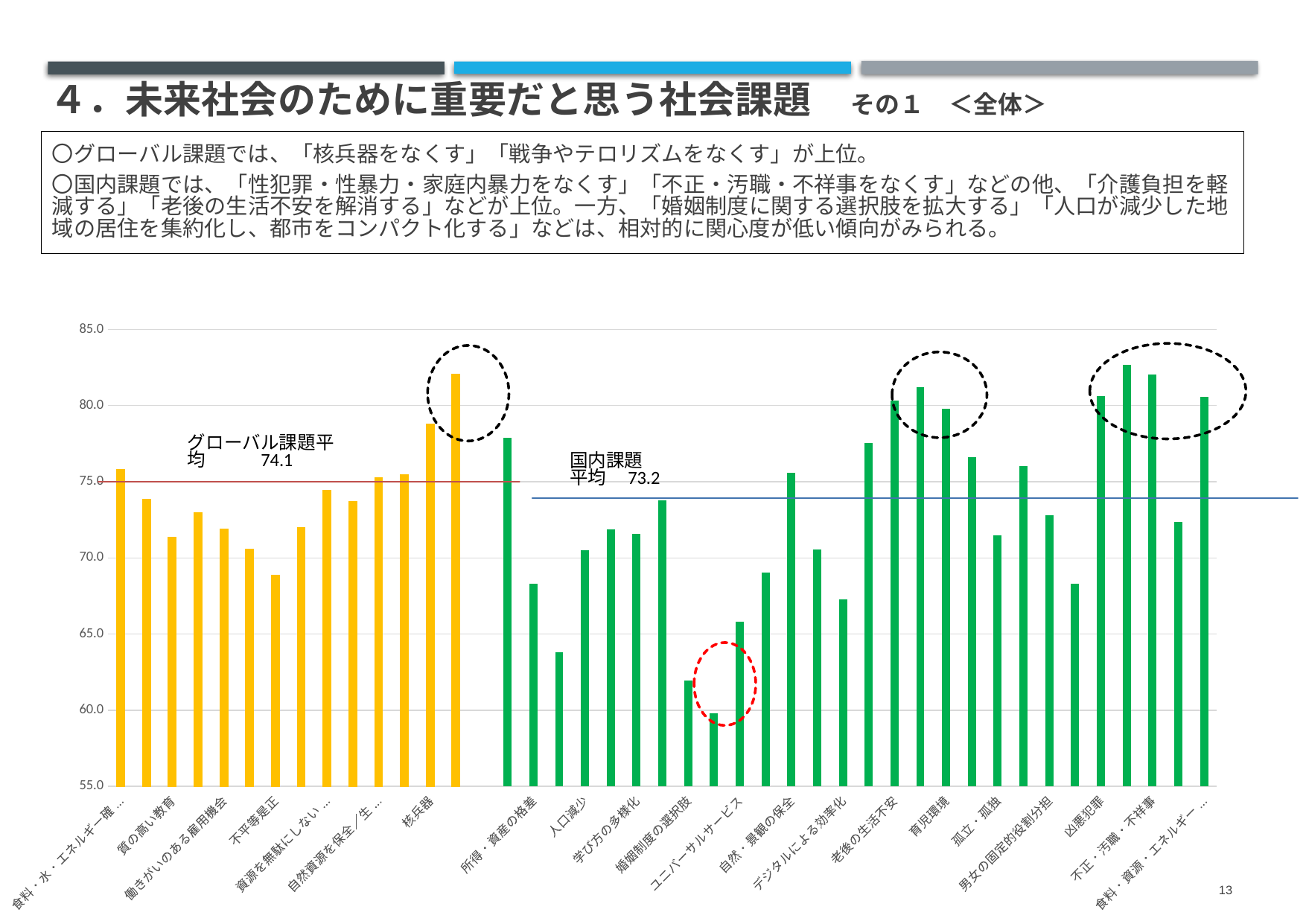

# ４．未来社会のために重要だと思う社会課題　その１　＜全体＞
〇グローバル課題では、「核兵器をなくす」「戦争やテロリズムをなくす」が上位。
〇国内課題では、「性犯罪・性暴力・家庭内暴力をなくす」「不正・汚職・不祥事をなくす」などの他、「介護負担を軽減する」「老後の生活不安を解消する」などが上位。一方、「婚姻制度に関する選択肢を拡大する」「人口が減少した地域の居住を集約化し、都市をコンパクト化する」などは、相対的に関心度が低い傾向がみられる。

### Chart

| Category |  |
|---|---|
| 食料・水・エネルギー確保／貧困 | 75.81425346662365 |
| 疾病による死亡 | 73.83908416639794 |
| 質の高い教育 | 71.36407610448244 |
| 男女平等 | 72.98452112221864 |
| 働きがいのある雇用機会 | 71.87197678168333 |
| インフラ整備 | 70.59819413092552 |
| 不平等是正 | 68.8810061270558 |
| 人間らしく住めるまち | 71.96871976781684 |
| 資源を無駄にしないサイクル | 74.43566591422123 |
| 温室効果ガス | 73.71009351821994 |
| 自然資源を保全／生物多様性 | 75.25798129635602 |
| 法の支配 | 75.46759109964528 |
| 核兵器 | 78.77297645920672 |
| 戦争・テロ | 82.07836181876814 |
|  | None |
| 経済成長 | 77.88616575298292 |
| 所得・資産の格差 | 68.29248629474363 |
| 大都市と地方の人口格差 | 63.81006127055789 |
| 人口減少 | 70.47726539825862 |
| 財政赤字 | 71.84779103514995 |
| 学び方の多様化 | 71.5817478232828 |
| 多様な働き方／職場環境 | 73.79071267333119 |
| 婚姻制度の選択肢 | 61.93163495646566 |
| 都市のコンパクト化 | 59.771041599484036 |
| ユニバーサルサービス | 65.80135440180587 |
| 老朽化インフラ | 69.01805869074492 |
| 自然・景観の保全 | 75.60464366333441 |
| エネルギーの脱炭素化 | 70.52563689132538 |
| デジタルによる効率化 | 67.28474685585294 |
| プライバシー保護 | 77.54756530151563 |
| 老後の生活不安 | 80.32086423734279 |
| 介護負担 | 81.19961302805547 |
| 育児環境 | 79.7887778136085 |
| 医療体制の充実 | 76.62850693324735 |
| 孤立・孤独 | 71.46888100612706 |
| 長時間労働 | 76.02386326991292 |
| 男女の固定的役割分担 | 72.77491131892937 |
| マイノリティーへの偏見 | 68.29248629474363 |
| 凶悪犯罪 | 80.60303128023219 |
| 性犯罪・家庭内暴力 | 82.69106739761368 |
| 不正・汚職・不祥事 | 82.02999032570138 |
| 東日本大震災からの復興 | 72.3718155433731 |
| 食料・資源・エネルギーの安定供給 | 80.55465978716543 |
13